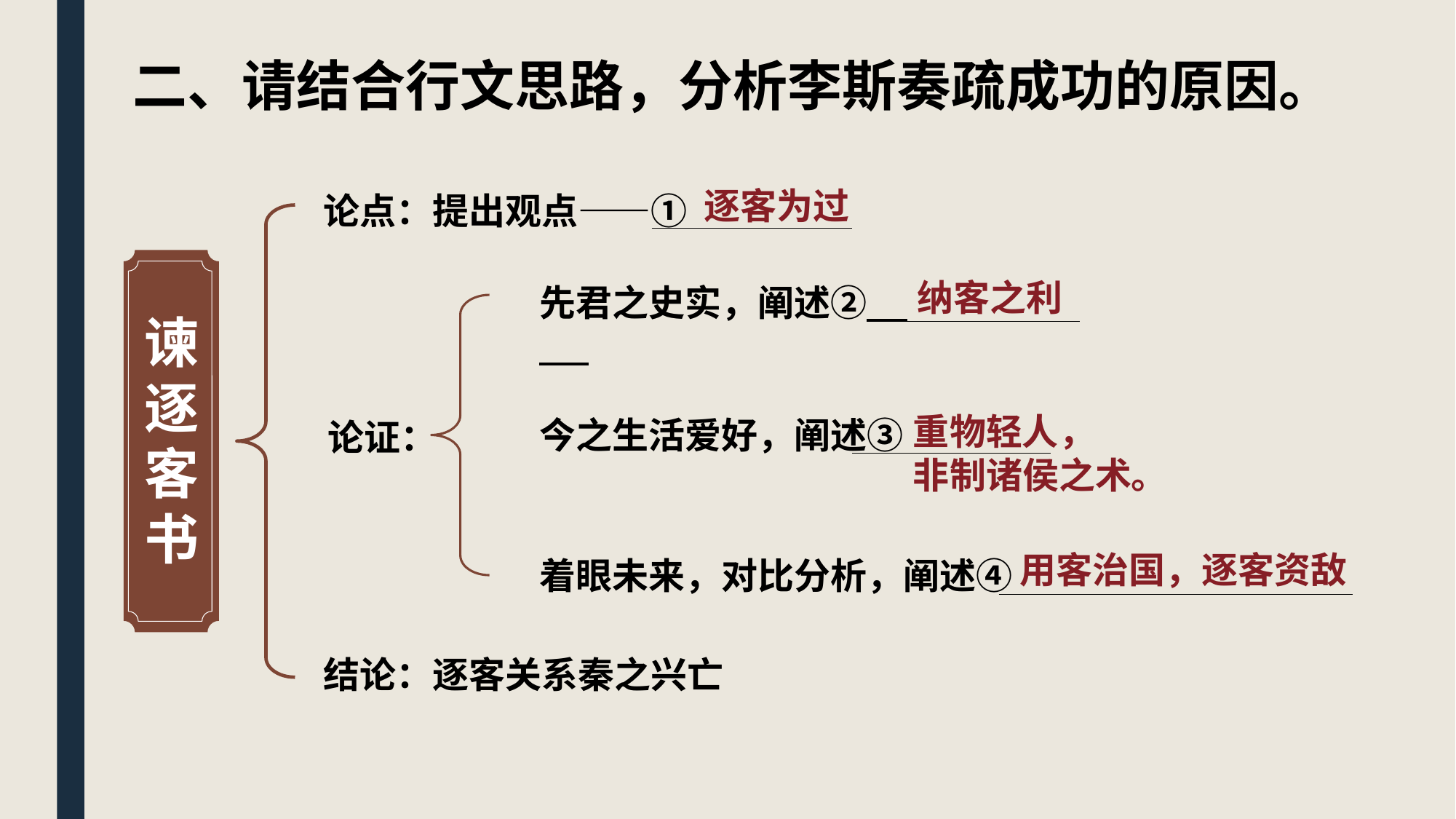

二、请结合行文思路，分析李斯奏疏成功的原因。
逐客为过
论点：提出观点——①

谏逐客书
纳客之利
先君之史实，阐述②

重物轻人，
非制诸侯之术。
今之生活爱好，阐述③
论证：
用客治国，逐客资敌
着眼未来，对比分析，阐述④
结论：逐客关系秦之兴亡